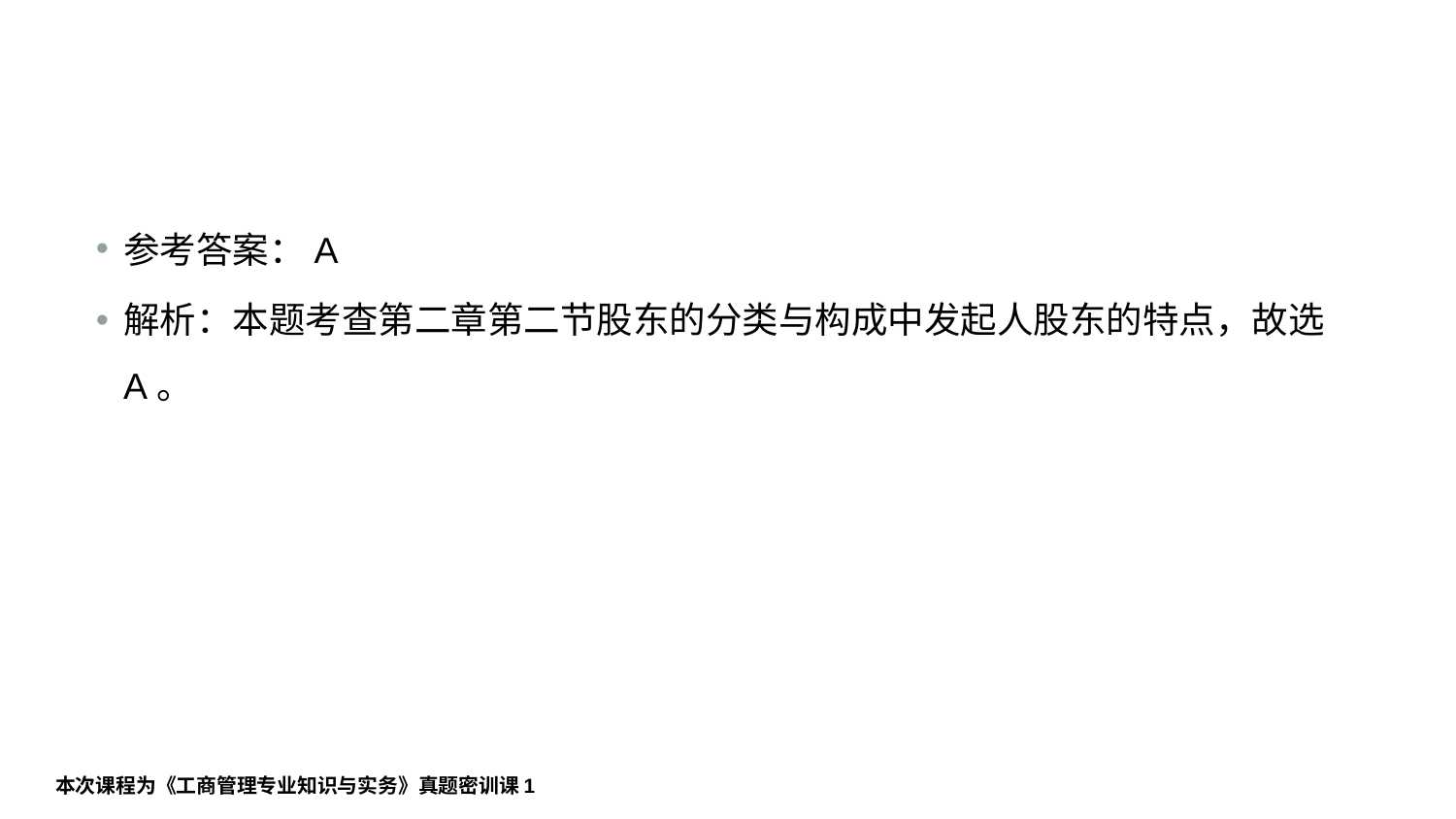

参考答案：A
解析：本题考查第二章第二节股东的分类与构成中发起人股东的特点，故选A。